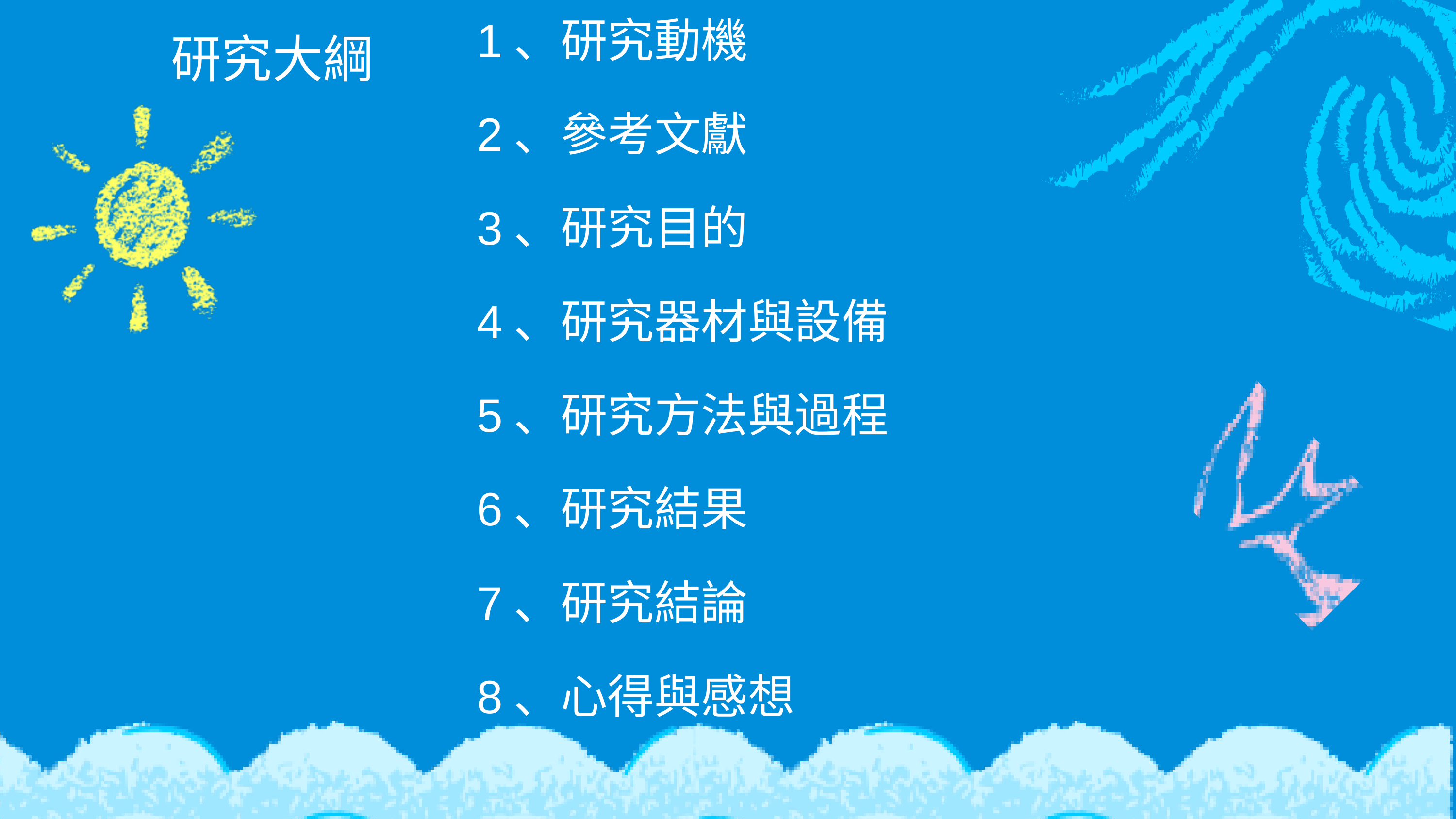

1、研究動機

2、參考文獻

3、研究目的

4、研究器材與設備

5、研究方法與過程

6、研究結果

7、研究結論

8、心得與感想

研究大綱